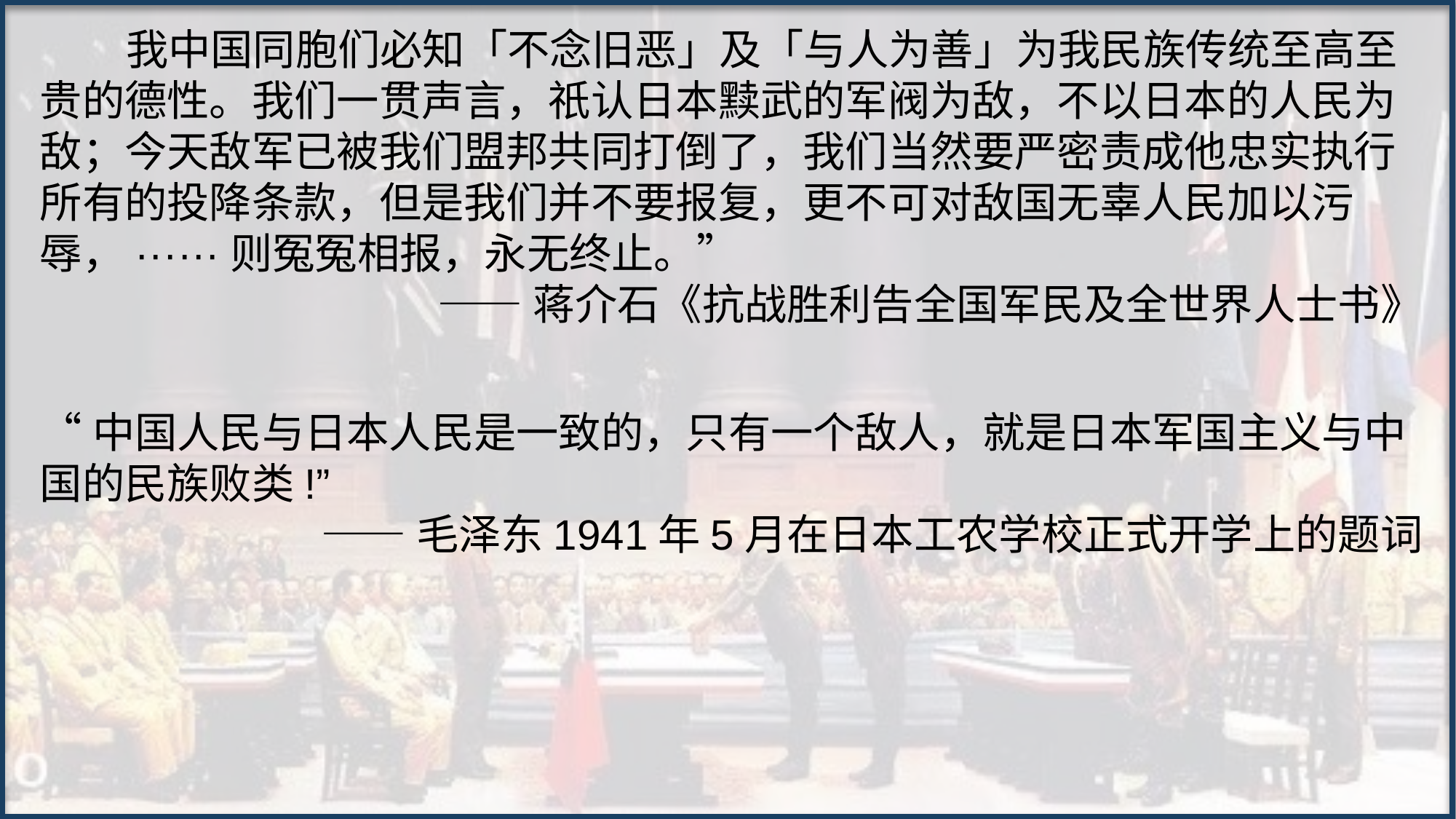

我中国同胞们必知「不念旧恶」及「与人为善」为我民族传统至高至贵的德性。我们一贯声言，祇认日本黩武的军阀为敌，不以日本的人民为敌；今天敌军已被我们盟邦共同打倒了，我们当然要严密责成他忠实执行所有的投降条款，但是我们并不要报复，更不可对敌国无辜人民加以污辱，······则冤冤相报，永无终止。”
——蒋介石《抗战胜利告全国军民及全世界人士书》
“中国人民与日本人民是一致的，只有一个敌人，就是日本军国主义与中国的民族败类!”
——毛泽东1941年5月在日本工农学校正式开学上的题词